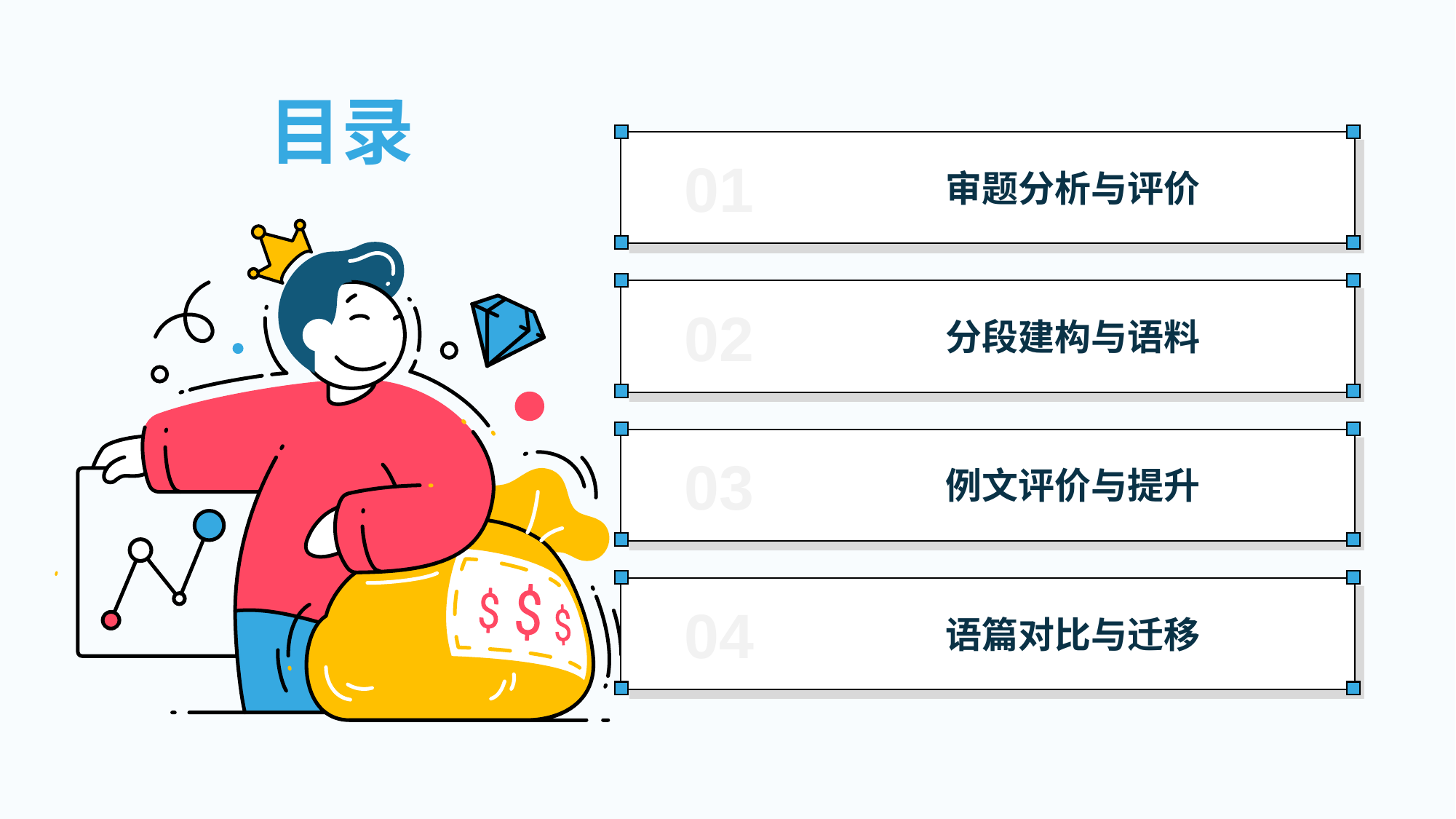

# 目录

01
审题分析与评价

02
分段建构与语料

03
例文评价与提升

04
语篇对比与迁移